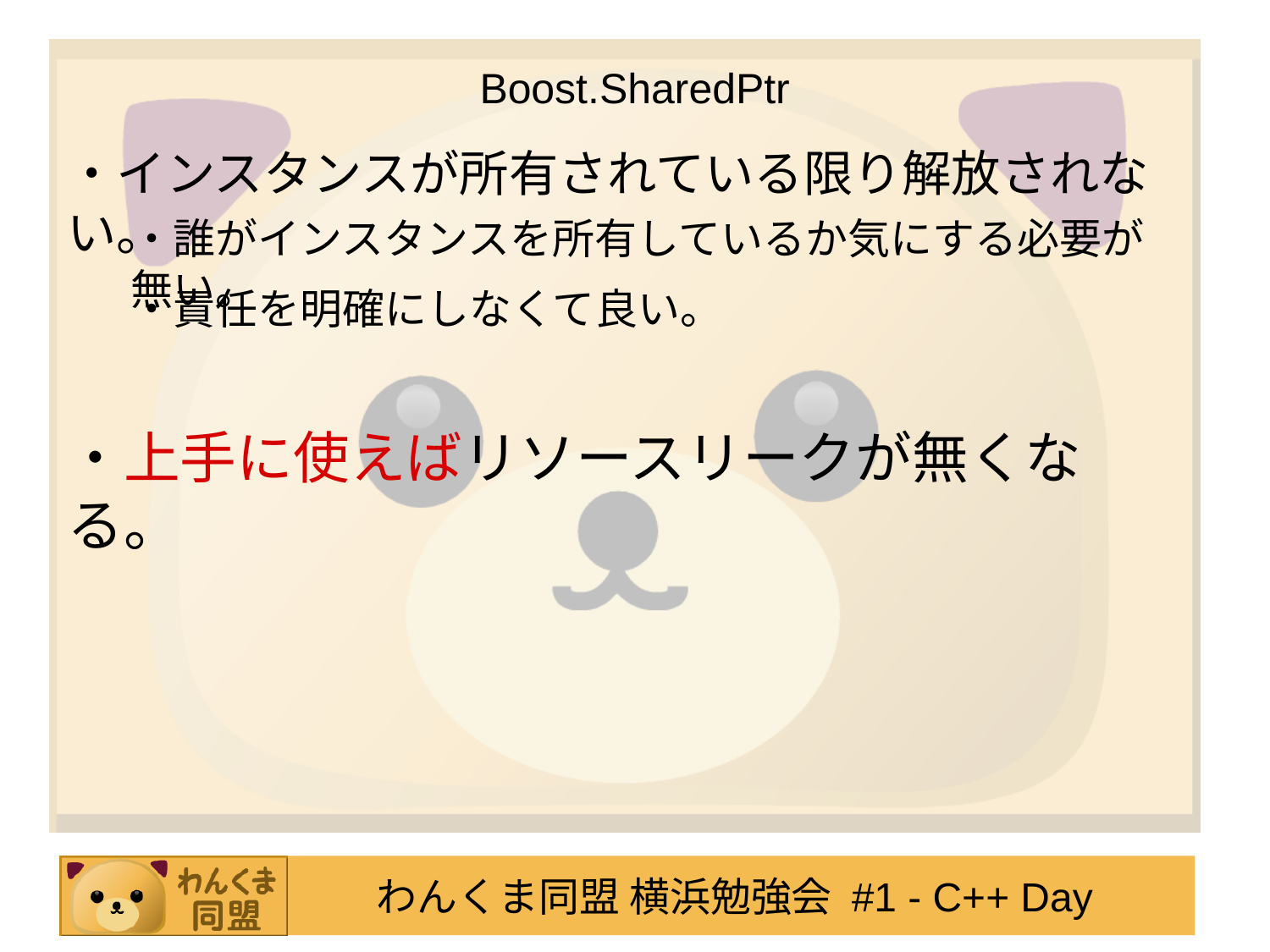

Boost.SharedPtr
・インスタンスが所有されている限り解放されない。
・誰がインスタンスを所有しているか気にする必要が無い。
・責任を明確にしなくて良い。
・上手に使えばリソースリークが無くなる。